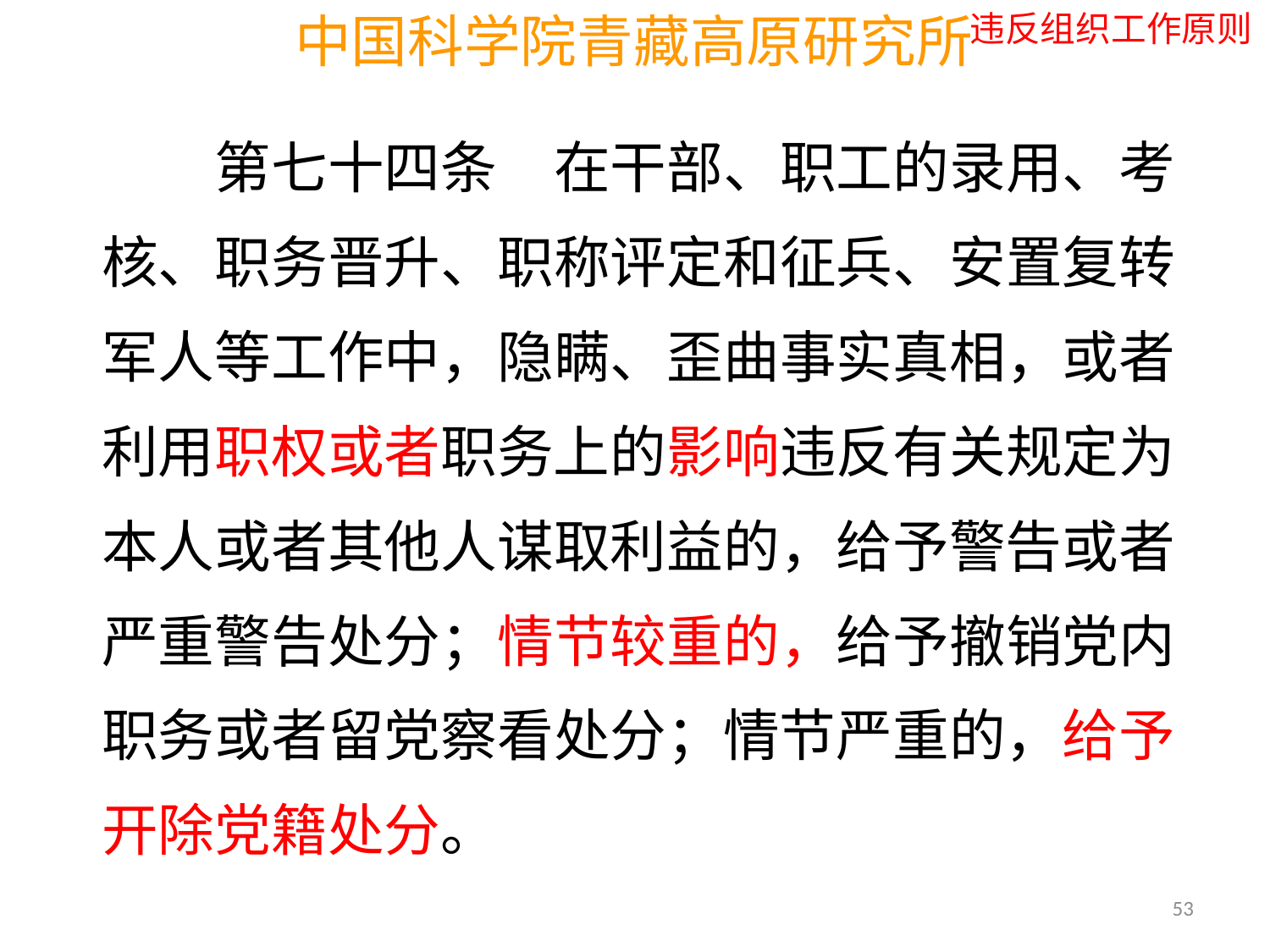

违反组织工作原则
　　第七十四条　在干部、职工的录用、考核、职务晋升、职称评定和征兵、安置复转军人等工作中，隐瞒、歪曲事实真相，或者利用职权或者职务上的影响违反有关规定为本人或者其他人谋取利益的，给予警告或者严重警告处分；情节较重的，给予撤销党内职务或者留党察看处分；情节严重的，给予开除党籍处分。
53